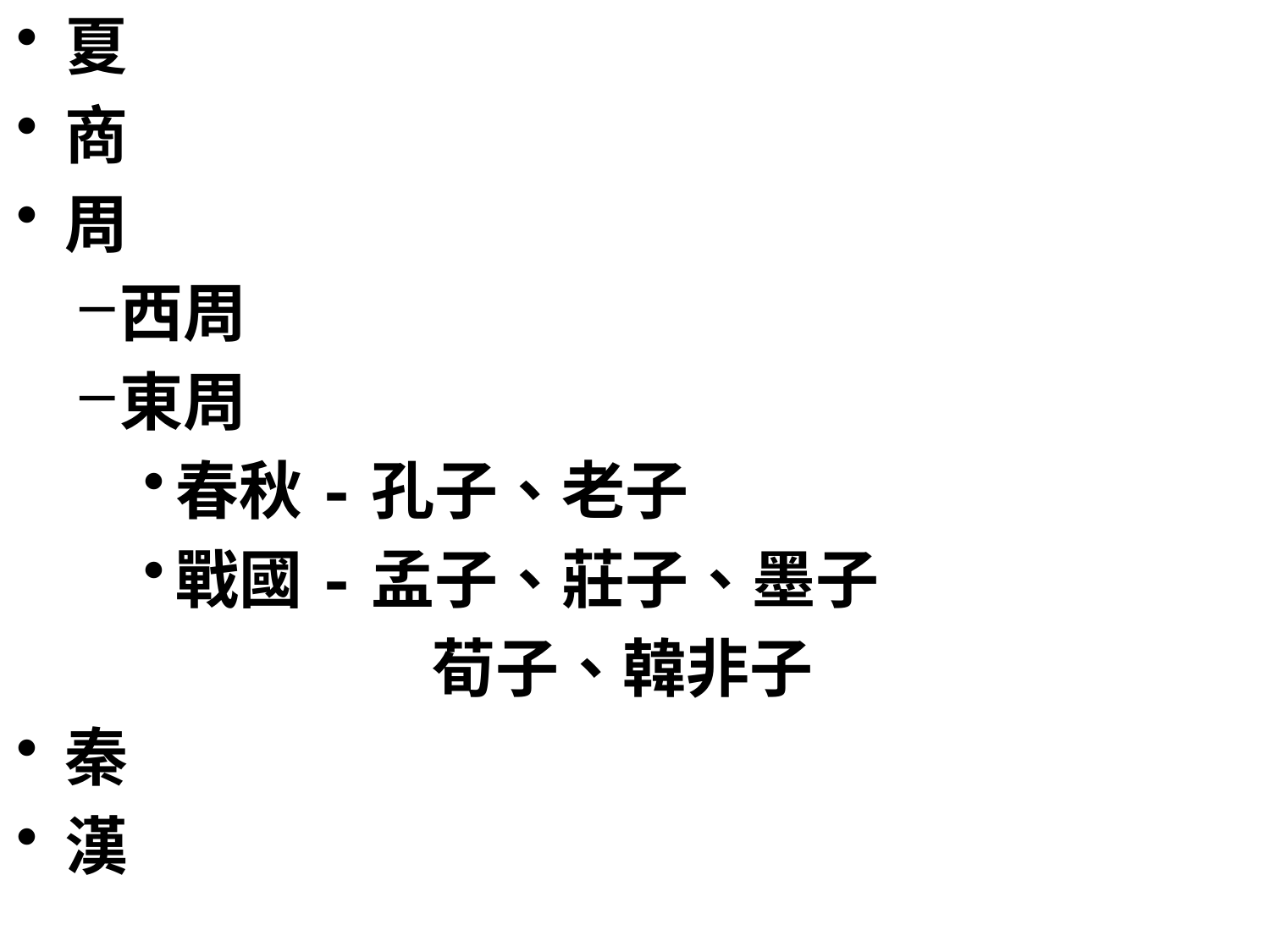

夏
商
周
西周
東周
春秋-孔子、老子
戰國-孟子、莊子、墨子
                   荀子、韓非子
秦
漢